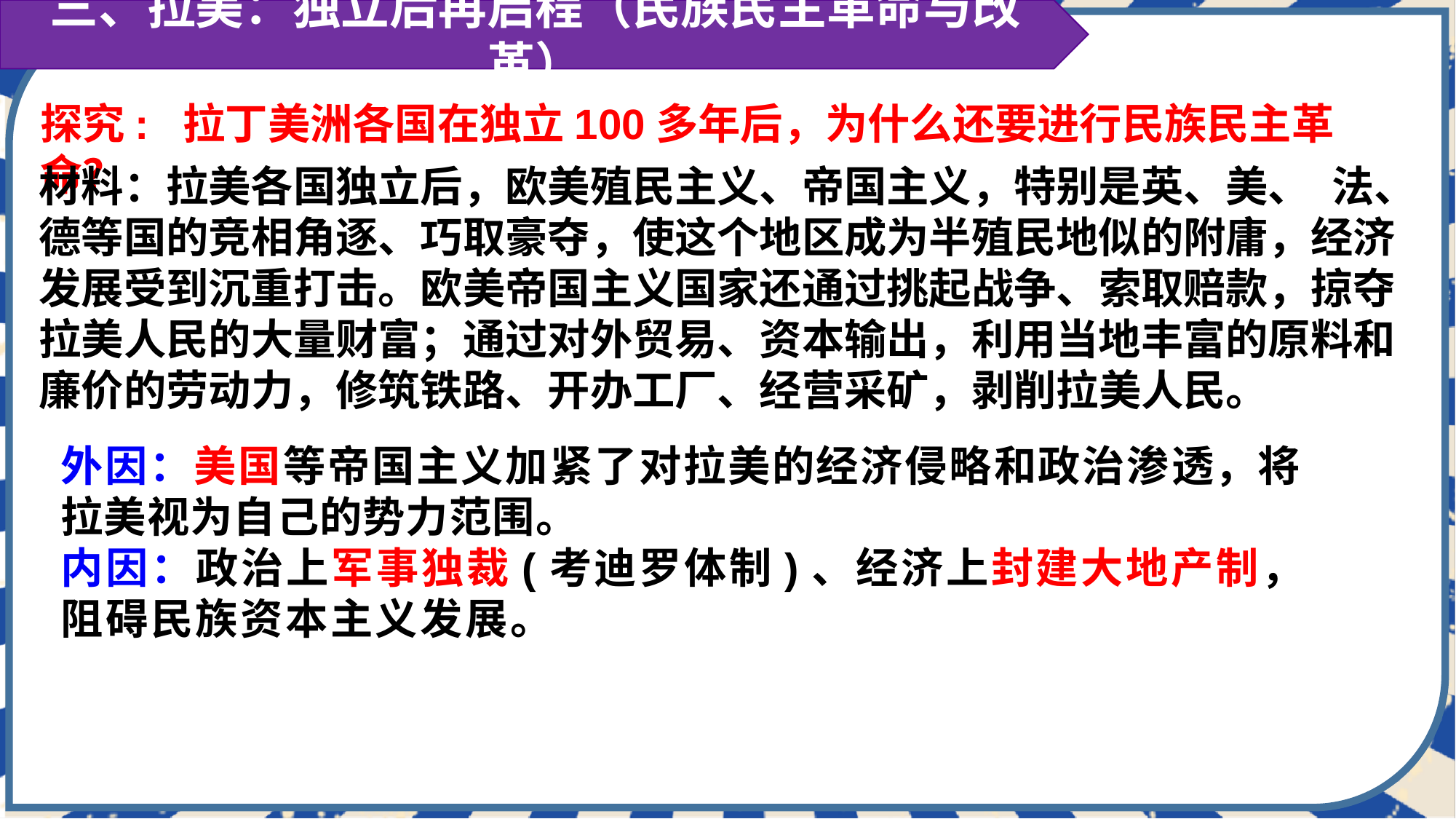

三、拉美：独立后再启程（民族民主革命与改革）
探究:  拉丁美洲各国在独立100多年后，为什么还要进行民族民主革命？
材料：拉美各国独立后，欧美殖民主义、帝国主义，特别是英、美、 法、德等国的竞相角逐、巧取豪夺，使这个地区成为半殖民地似的附庸，经济发展受到沉重打击。欧美帝国主义国家还通过挑起战争、索取赔款，掠夺拉美人民的大量财富；通过对外贸易、资本输出，利用当地丰富的原料和廉价的劳动力，修筑铁路、开办工厂、经营采矿，剥削拉美人民。
外因：美国等帝国主义加紧了对拉美的经济侵略和政治渗透，将拉美视为自己的势力范围。
内因：政治上军事独裁(考迪罗体制)、经济上封建大地产制，阻碍民族资本主义发展。